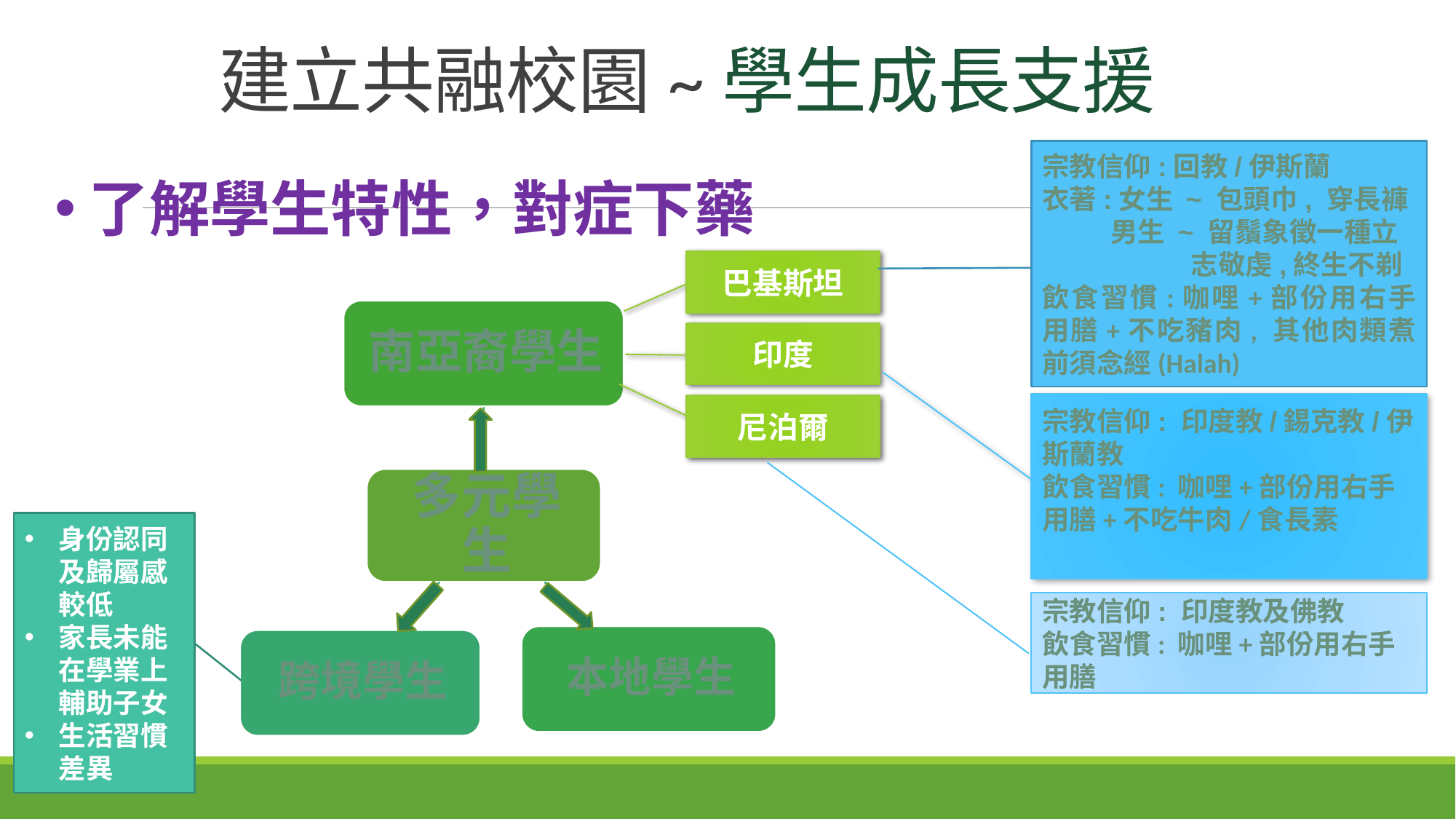

# 建立共融校園~學生成長支援
宗教信仰:回教/伊斯蘭
衣著:女生 ~ 包頭巾, 穿長褲
          男生 ~ 留鬚象徵一種立
                       志敬虔,終生不剃
飲食習慣:咖哩+部份用右手用膳+不吃豬肉, 其他肉類煮前須念經(Halah)
了解學生特性，對症下藥
多元學生
南亞裔學生
本地學生
跨境學生
巴基斯坦
印度
宗教信仰: 印度教/錫克教/伊斯蘭教
飲食習慣: 咖哩+部份用右手用膳+不吃牛肉/食長素

尼泊爾

身份認同及歸屬感較低
家長未能在學業上輔助子女
生活習慣差異
宗教信仰: 印度教及佛教
飲食習慣: 咖哩+部份用右手用膳